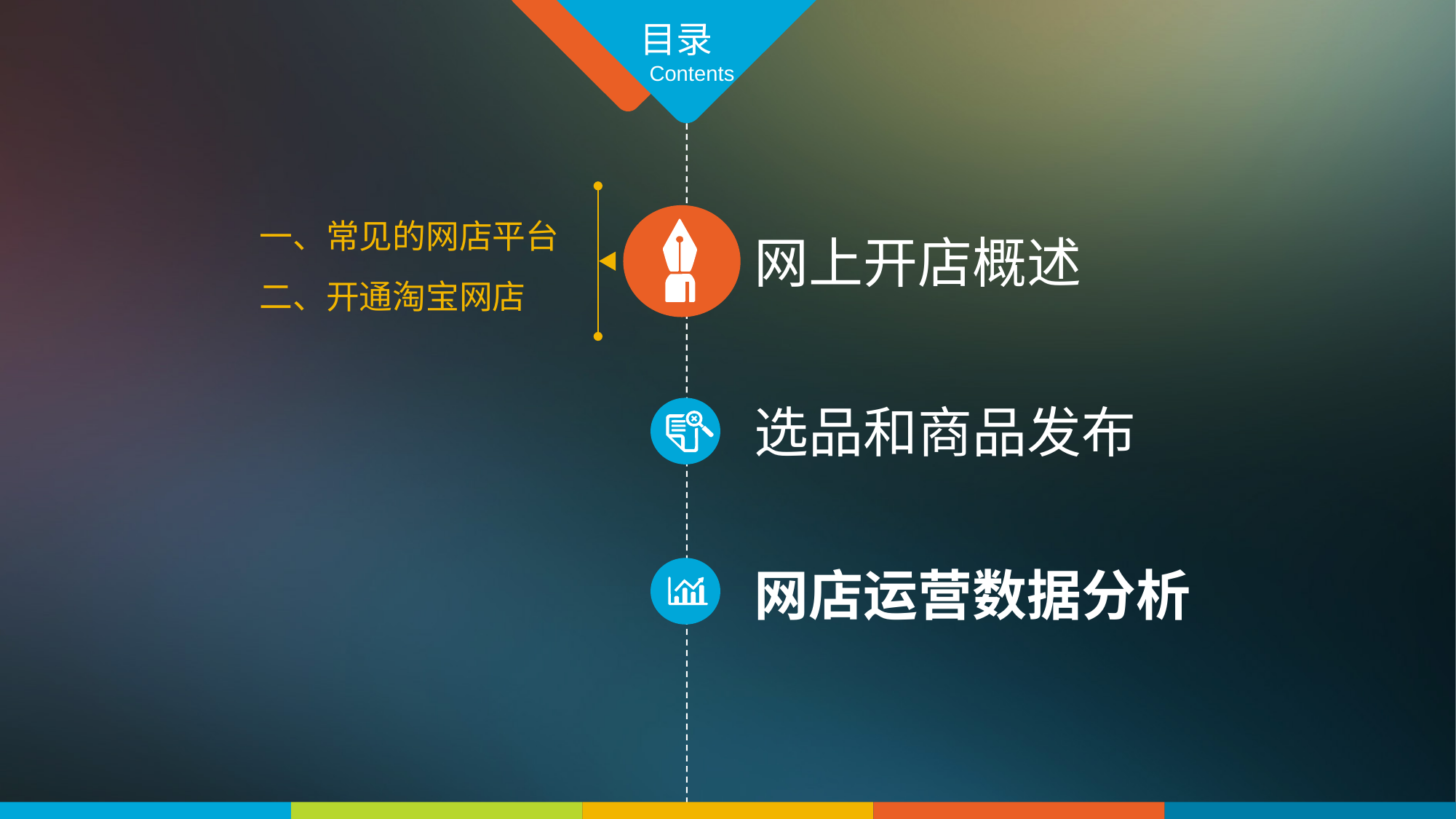

目录
Contents

一、常见的网店平台
二、开通淘宝网店

网上开店概述

选品和商品发布

网店运营数据分析